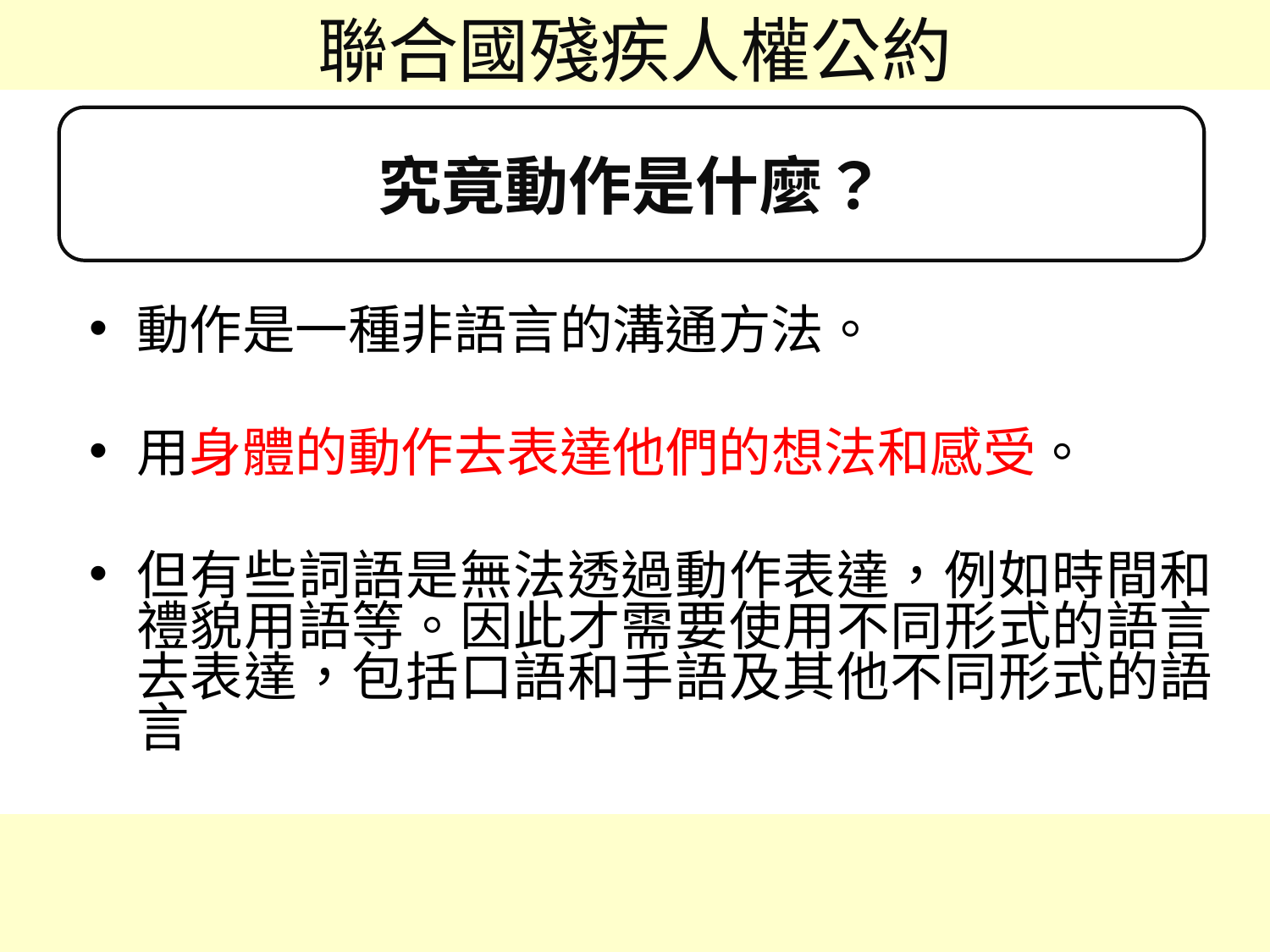

聯合國殘疾人權公約
究竟動作是什麼？
動作是一種非語言的溝通方法。

用身體的動作去表達他們的想法和感受。

但有些詞語是無法透過動作表達，例如時間和禮貌用語等。因此才需要使用不同形式的語言去表達，包括口語和手語及其他不同形式的語言